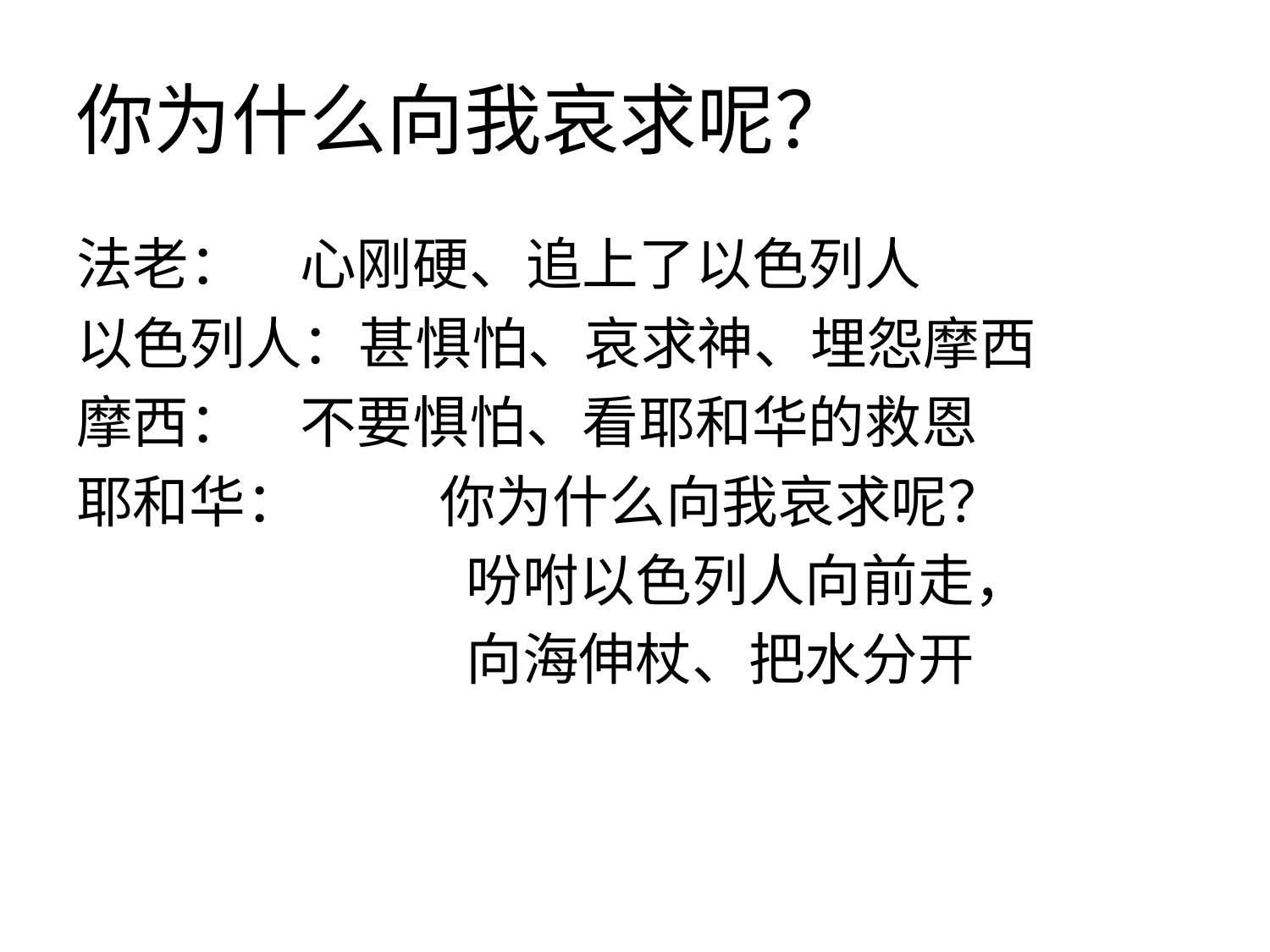

# 你为什么向我哀求呢？
法老：	  心刚硬、追上了以色列人
以色列人：甚惧怕、哀求神、埋怨摩西
摩西：	  不要惧怕、看耶和华的救恩
耶和华：	   你为什么向我哀求呢？
			    吩咐以色列人向前走，
			    向海伸杖、把水分开